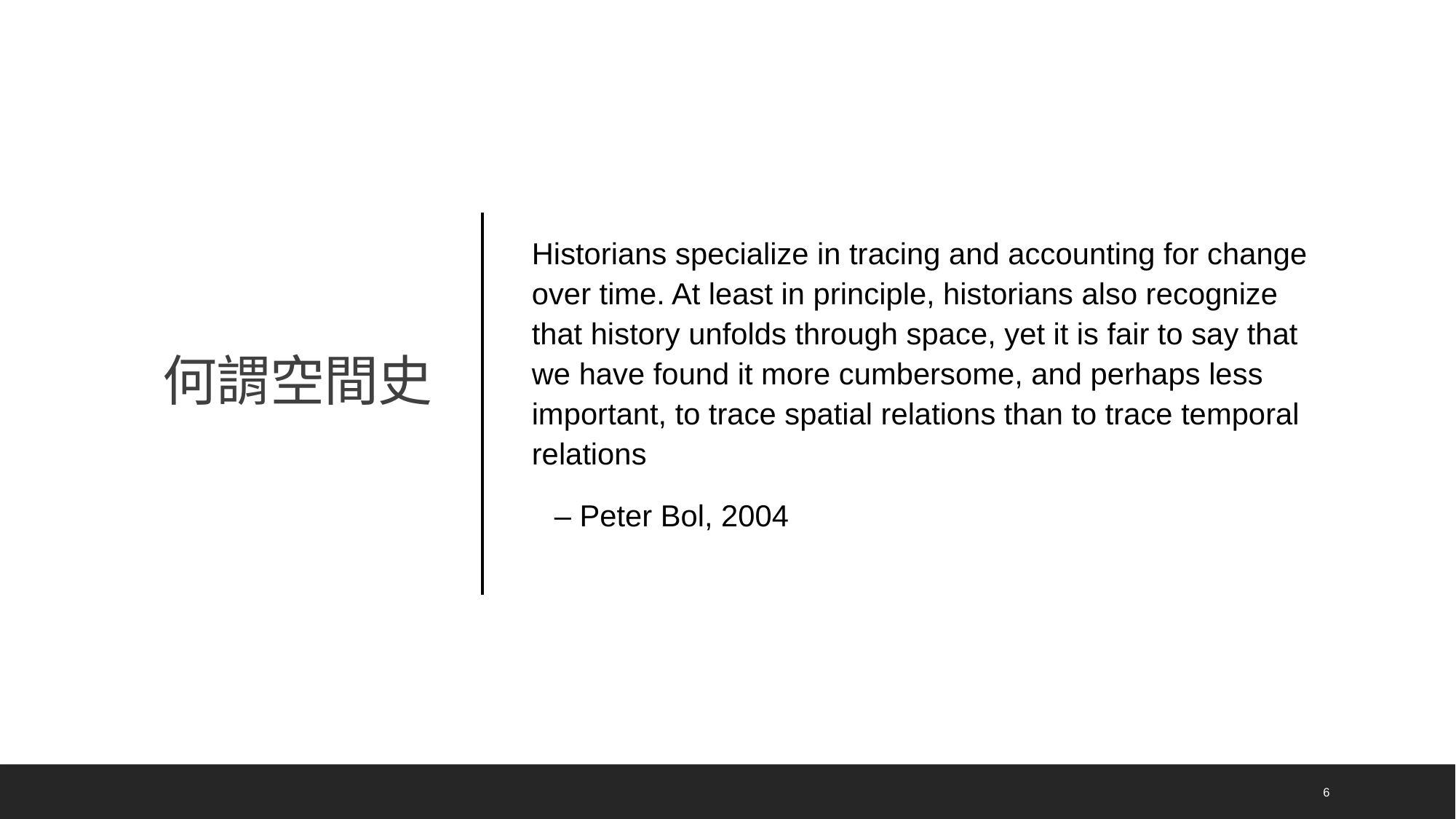

Historians specialize in tracing and accounting for change over time. At least in principle, historians also recognize that history unfolds through space, yet it is fair to say that we have found it more cumbersome, and perhaps less important, to trace spatial relations than to trace temporal relations
    – Peter Bol, 2004
# 何謂空間史

6